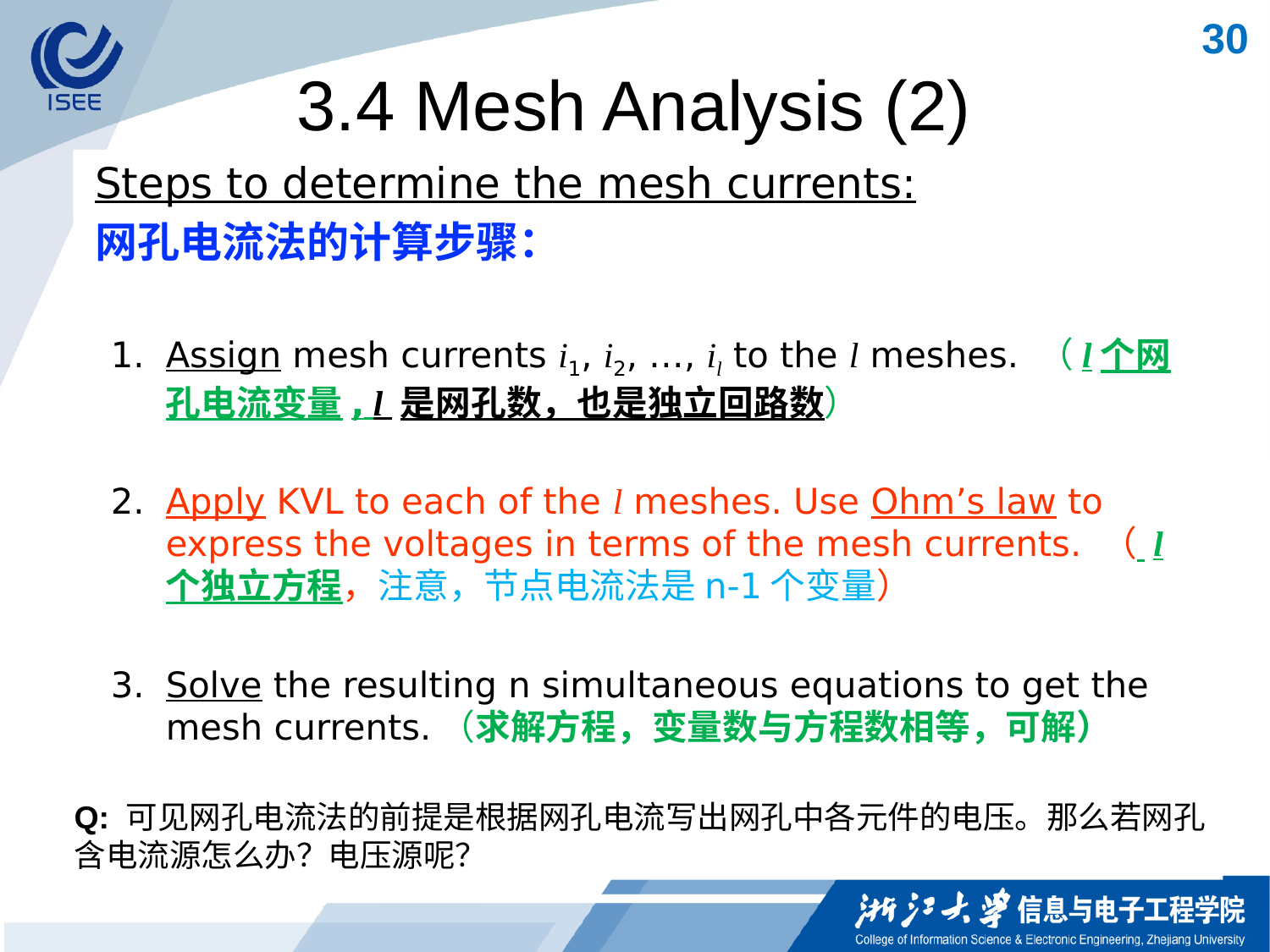

30
# 3.4 Mesh Analysis (2)
Steps to determine the mesh currents:
网孔电流法的计算步骤：

Assign mesh currents i1, i2, …, il to the l meshes. （l个网孔电流变量, l 是网孔数，也是独立回路数）

Apply KVL to each of the l meshes. Use Ohm’s law to express the voltages in terms of the mesh currents. （ l 个独立方程，注意，节点电流法是n-1个变量）

Solve the resulting n simultaneous equations to get the mesh currents.（求解方程，变量数与方程数相等，可解）

Q: 可见网孔电流法的前提是根据网孔电流写出网孔中各元件的电压。那么若网孔含电流源怎么办？电压源呢？